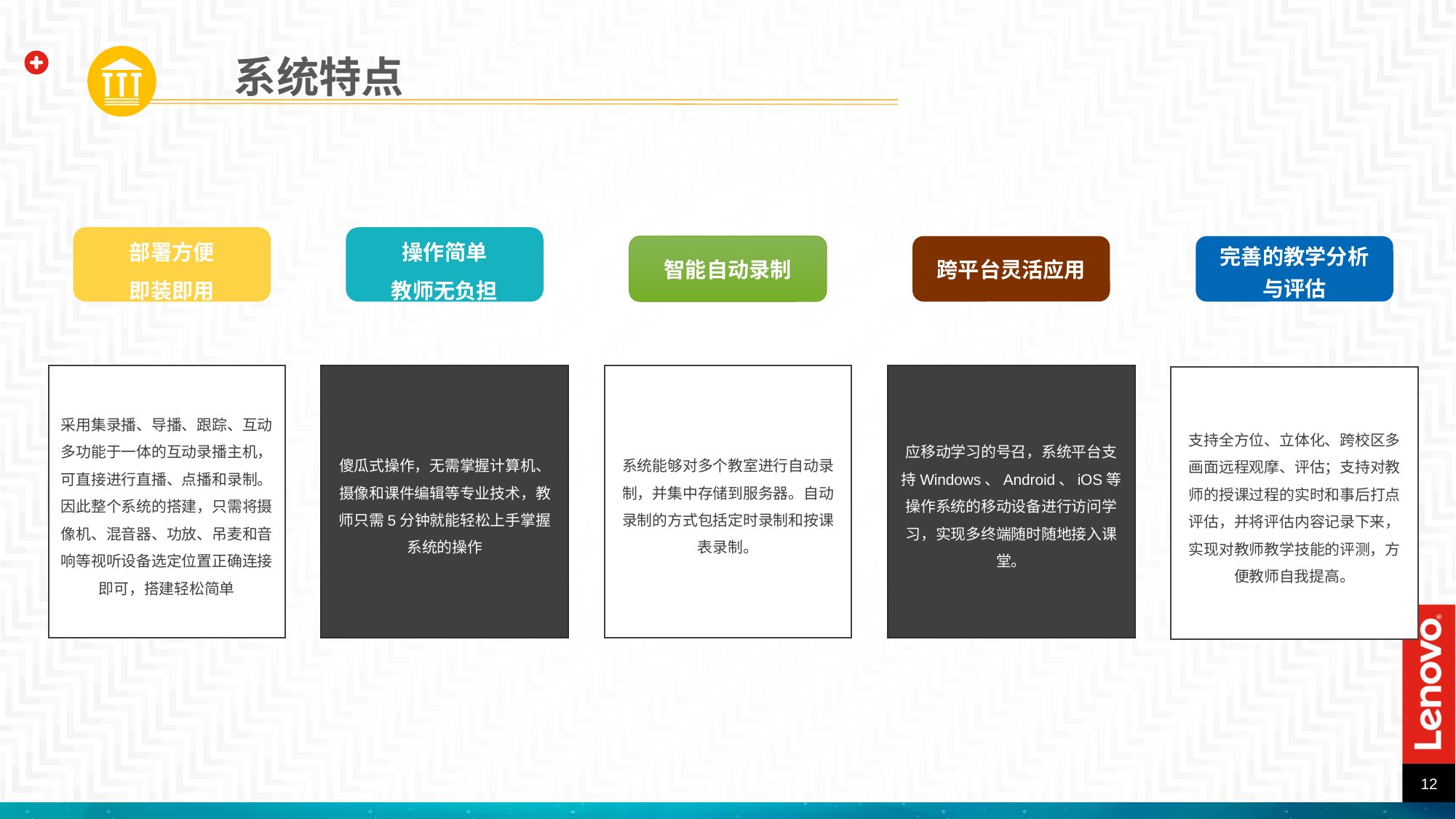

系统特点

校教室终端
部署方便
即装即用
操作简单
教师无负担
智能自动录制
跨平台灵活应用
完善的教学分析与评估
采用集录播、导播、跟踪、互动多功能于一体的互动录播主机，可直接进行直播、点播和录制。因此整个系统的搭建，只需将摄像机、混音器、功放、吊麦和音响等视听设备选定位置正确连接即可，搭建轻松简单
傻瓜式操作，无需掌握计算机、摄像和课件编辑等专业技术，教师只需5分钟就能轻松上手掌握系统的操作
系统能够对多个教室进行自动录制，并集中存储到服务器。自动录制的方式包括定时录制和按课表录制。
应移动学习的号召，系统平台支持Windows、Android、iOS等操作系统的移动设备进行访问学习，实现多终端随时随地接入课堂。
支持全方位、立体化、跨校区多画面远程观摩、评估；支持对教师的授课过程的实时和事后打点评估，并将评估内容记录下来，实现对教师教学技能的评测，方便教师自我提高。
教育局设备室
学校控制中心
12